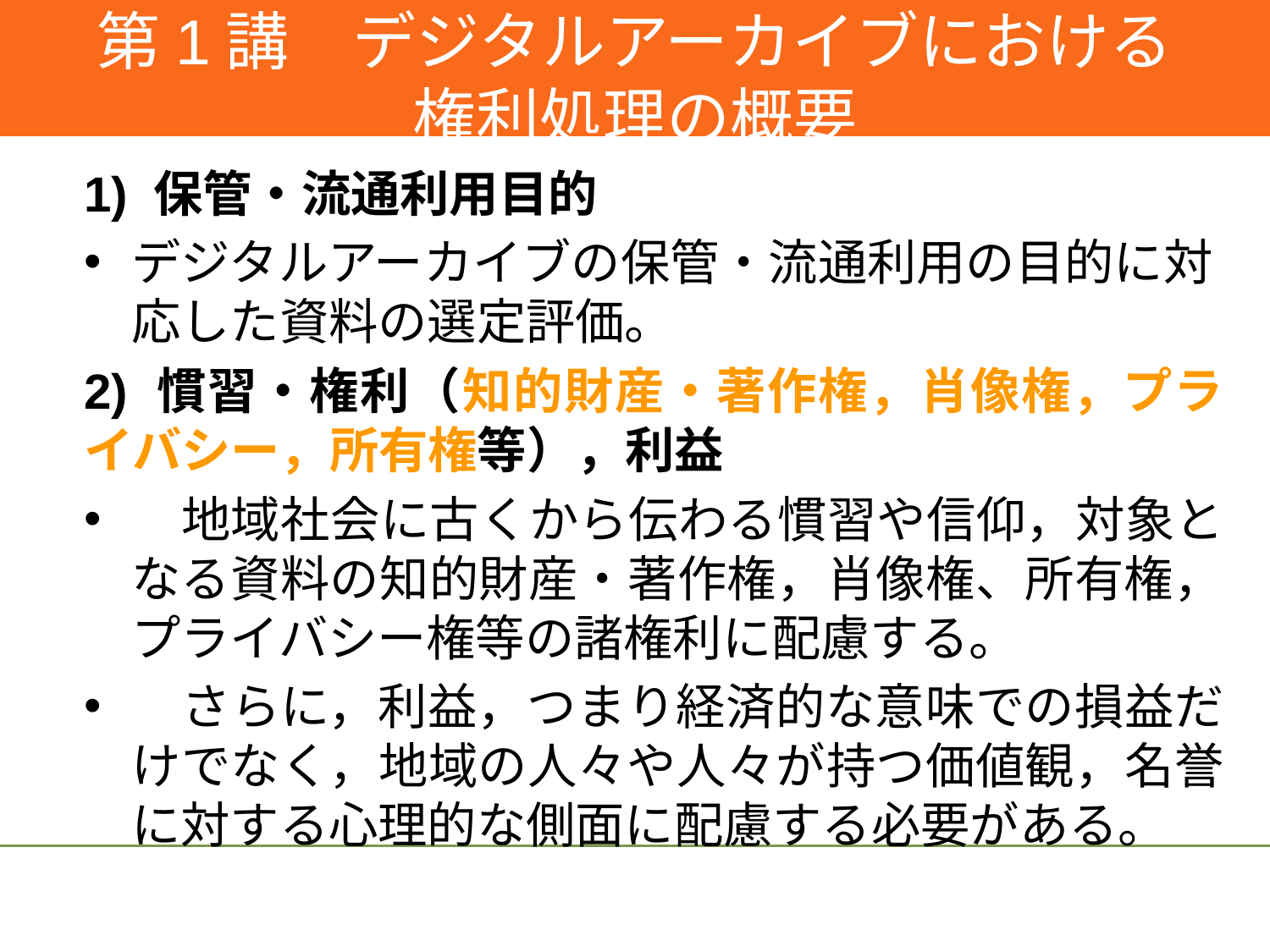

#
第1講　デジタルアーカイブにおける
権利処理の概要
1) 保管・流通利用目的
デジタルアーカイブの保管・流通利用の目的に対応した資料の選定評価。
2) 慣習・権利（知的財産・著作権，肖像権，プライバシー，所有権等），利益
　地域社会に古くから伝わる慣習や信仰，対象となる資料の知的財産・著作権，肖像権、所有権，プライバシー権等の諸権利に配慮する。
　さらに，利益，つまり経済的な意味での損益だけでなく，地域の人々や人々が持つ価値観，名誉に対する心理的な側面に配慮する必要がある。